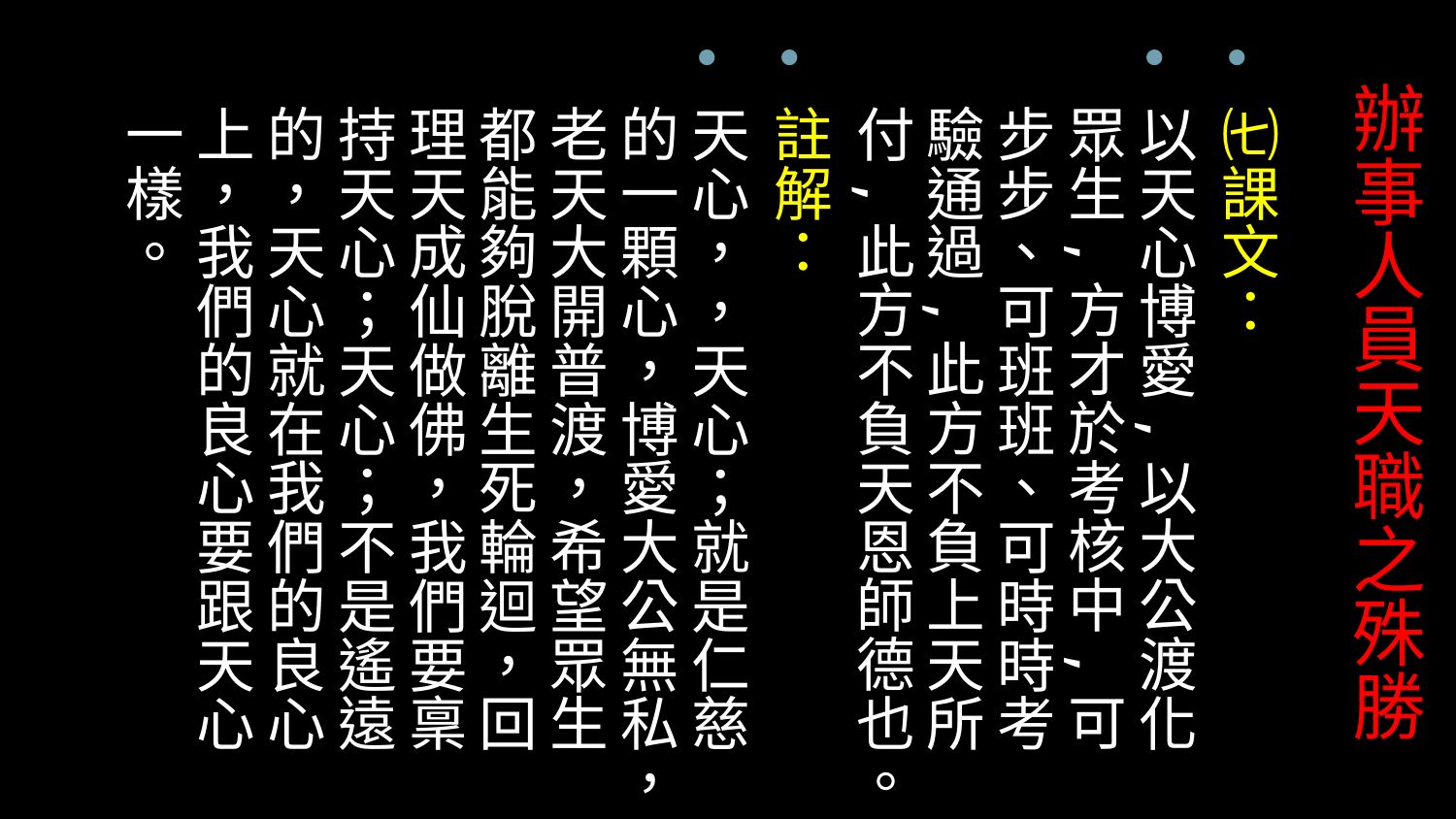

# 辦事人員天職之殊勝
㈦課文：
以天心博愛,以大公渡化眾生,方才於考核中,可步步、可班班、可時時考驗通過,此方不負上天所付,此方不負天恩師德也。
註解：
天心，，天心；就是仁慈的一顆心，博愛大公無私，老天大開普渡，希望眾生都能夠脫離生死輪迴，回理天成仙做佛，我們要稟持天心；天心；不是遙遠的，天心就在我們的良心上，我們的良心要跟天心一樣。